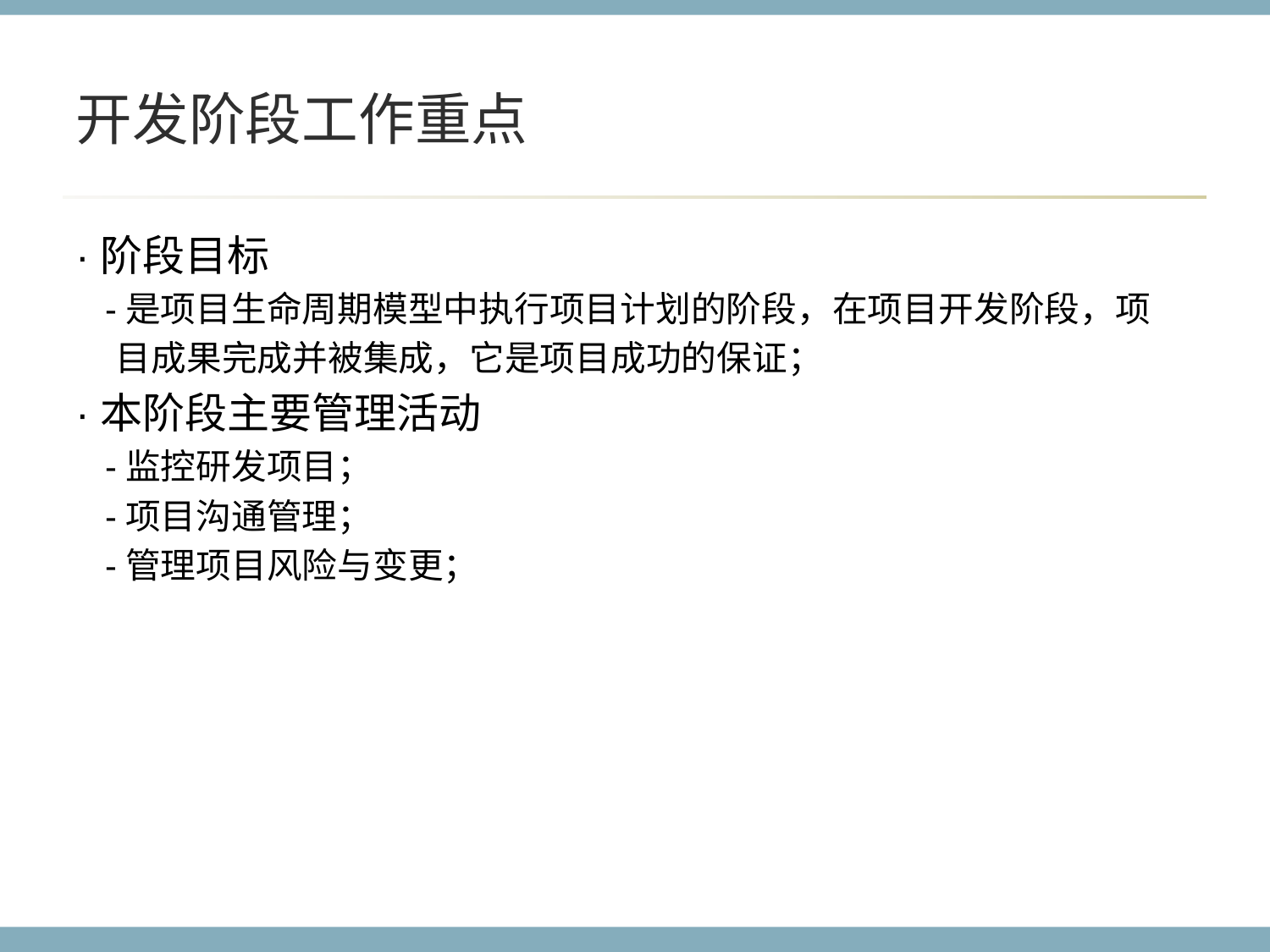

# 开发阶段工作重点
·阶段目标
   -是项目生命周期模型中执行项目计划的阶段，在项目开发阶段，项
    目成果完成并被集成，它是项目成功的保证；
·本阶段主要管理活动
   -监控研发项目；
   -项目沟通管理；
   -管理项目风险与变更；